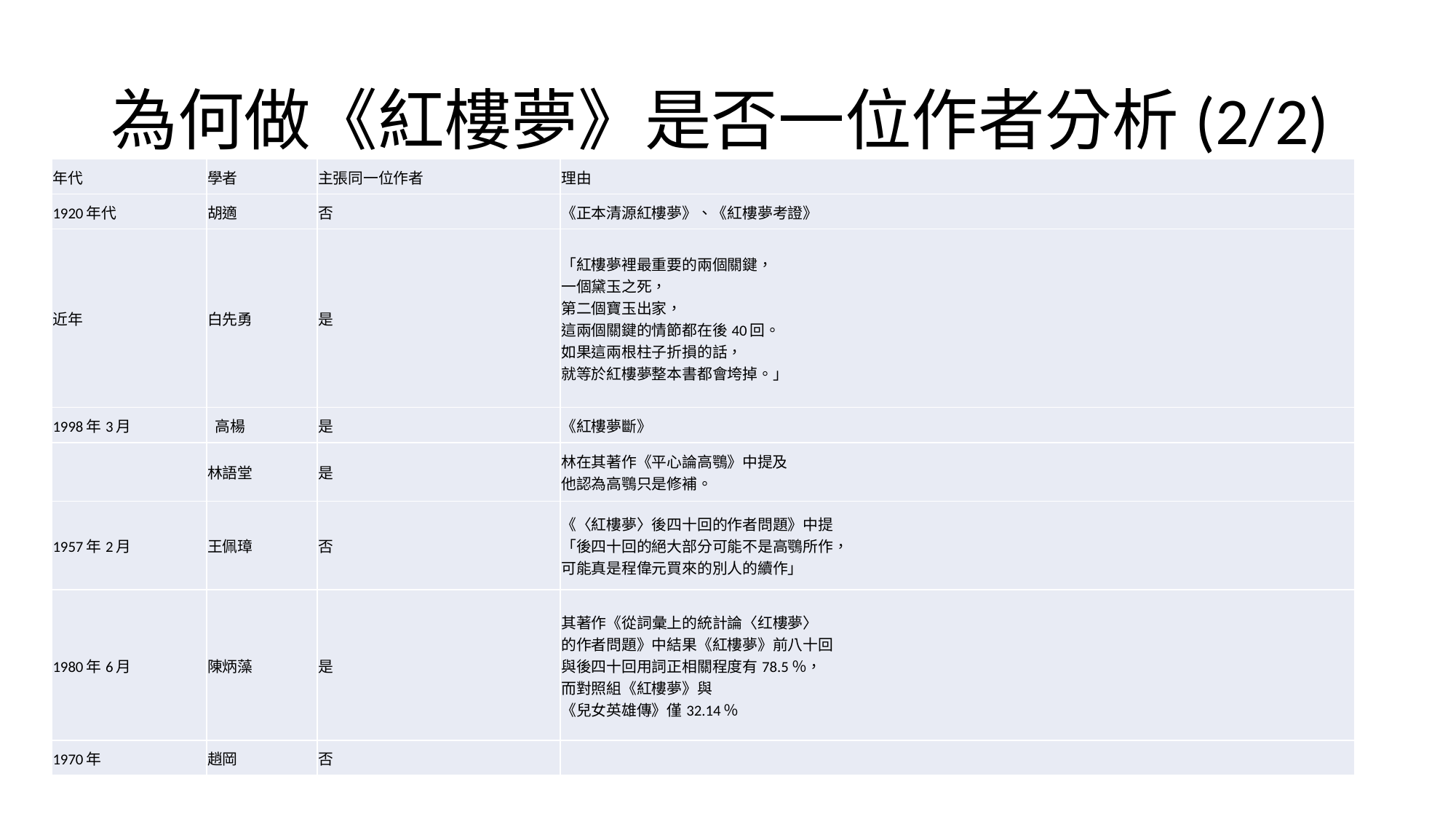

# 為何做《紅樓夢》是否一位作者分析(2/2)
| 年代 | 學者 | 主張同一位作者 | 理由 |
| --- | --- | --- | --- |
| 1920年代 | 胡適 | 否 | 《正本清源紅樓夢》、《紅樓夢考證》 |
| 近年 | 白先勇 | 是 | 「紅樓夢裡最重要的兩個關鍵， 一個黛玉之死， 第二個寶玉出家， 這兩個關鍵的情節都在後40回。 如果這兩根柱子折損的話， 就等於紅樓夢整本書都會垮掉。」 |
| 1998年3月 | 高楊 | 是 | 《紅樓夢斷》 |
|  | 林語堂 | 是 | 林在其著作《平心論高鶚》中提及 他認為高鶚只是修補。 |
| 1957年2月 | 王佩璋 | 否 | 《〈紅樓夢〉後四十回的作者問題》中提 「後四十回的絕大部分可能不是高鶚所作， 可能真是程偉元買來的別人的續作」 |
| 1980年6月 | 陳炳藻 | 是 | 其著作《從詞彙上的統計論〈红樓夢〉 的作者問題》中結果《紅樓夢》前八十回 與後四十回用詞正相關程度有78.5％， 而對照組《紅樓夢》與 《兒女英雄傳》僅32.14％ |
| 1970年 | 趙岡 | 否 |  |